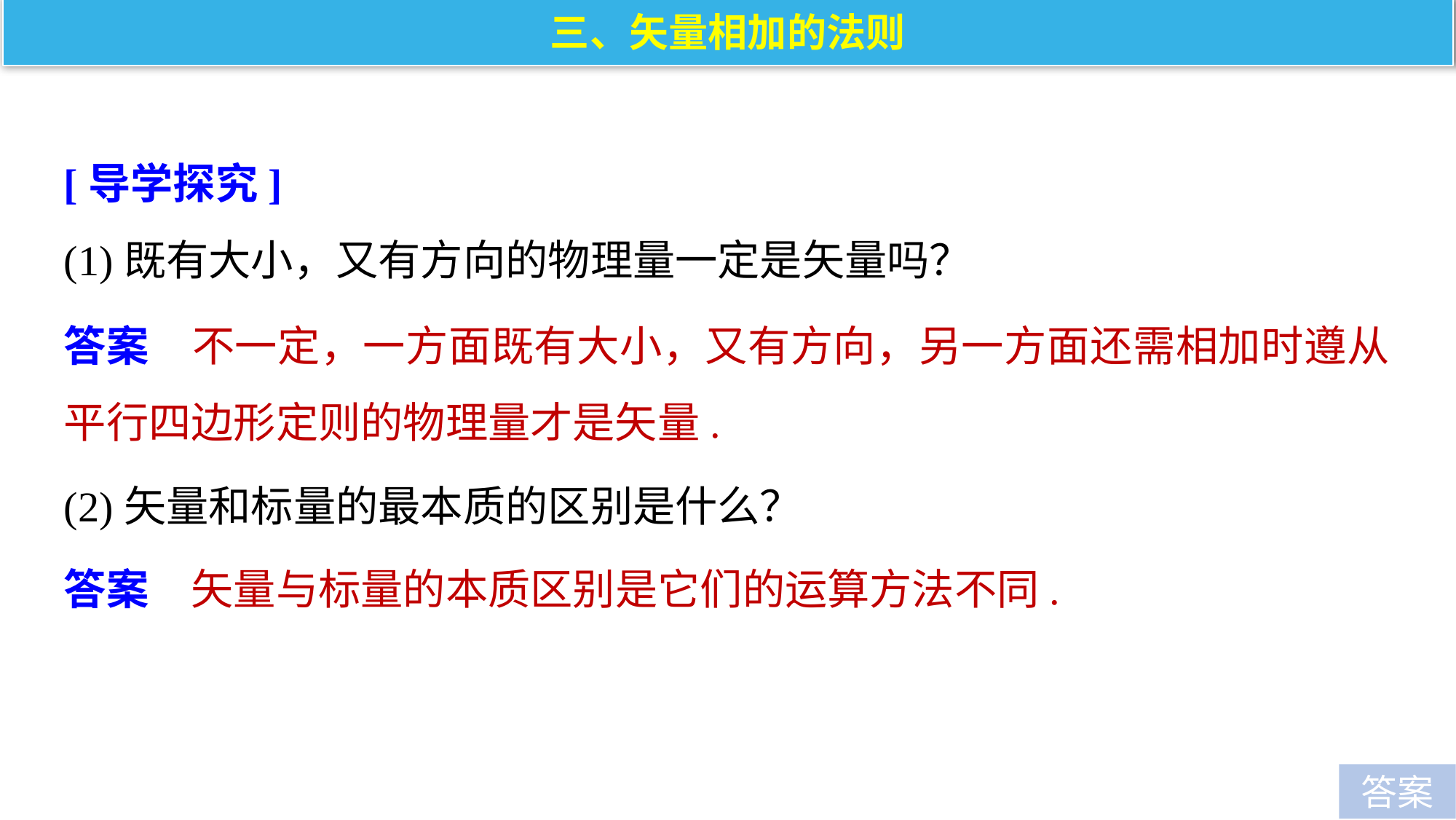

三、矢量相加的法则
[导学探究]
(1)既有大小，又有方向的物理量一定是矢量吗？
答案　不一定，一方面既有大小，又有方向，另一方面还需相加时遵从平行四边形定则的物理量才是矢量.
(2)矢量和标量的最本质的区别是什么？
答案　矢量与标量的本质区别是它们的运算方法不同.
答案